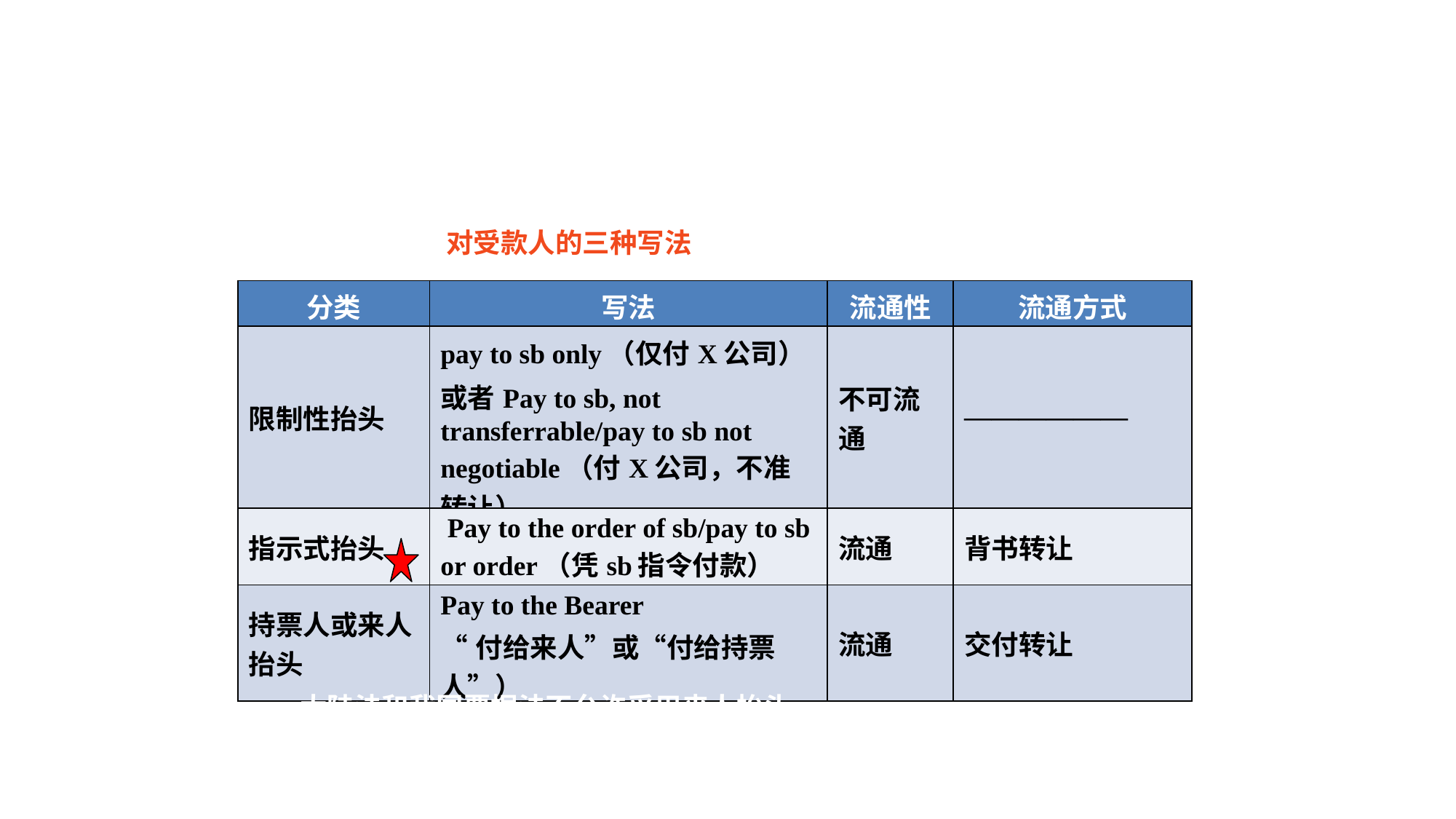

对受款人的三种写法
| 分类 | 写法 | 流通性 | 流通方式 |
| --- | --- | --- | --- |
| 限制性抬头 | pay to sb only（仅付X公司） 或者Pay to sb, not transferrable/pay to sb not negotiable（付X公司，不准转让） | 不可流通 | —————— |
| 指示式抬头 | Pay to the order of sb/pay to sb or order（凭sb指令付款） | 流通 | 背书转让 |
| 持票人或来人抬头 | Pay to the Bearer “付给来人”或“付给持票人”） | 流通 | 交付转让 |

大陆法和我国票据法不允许采用来人抬头